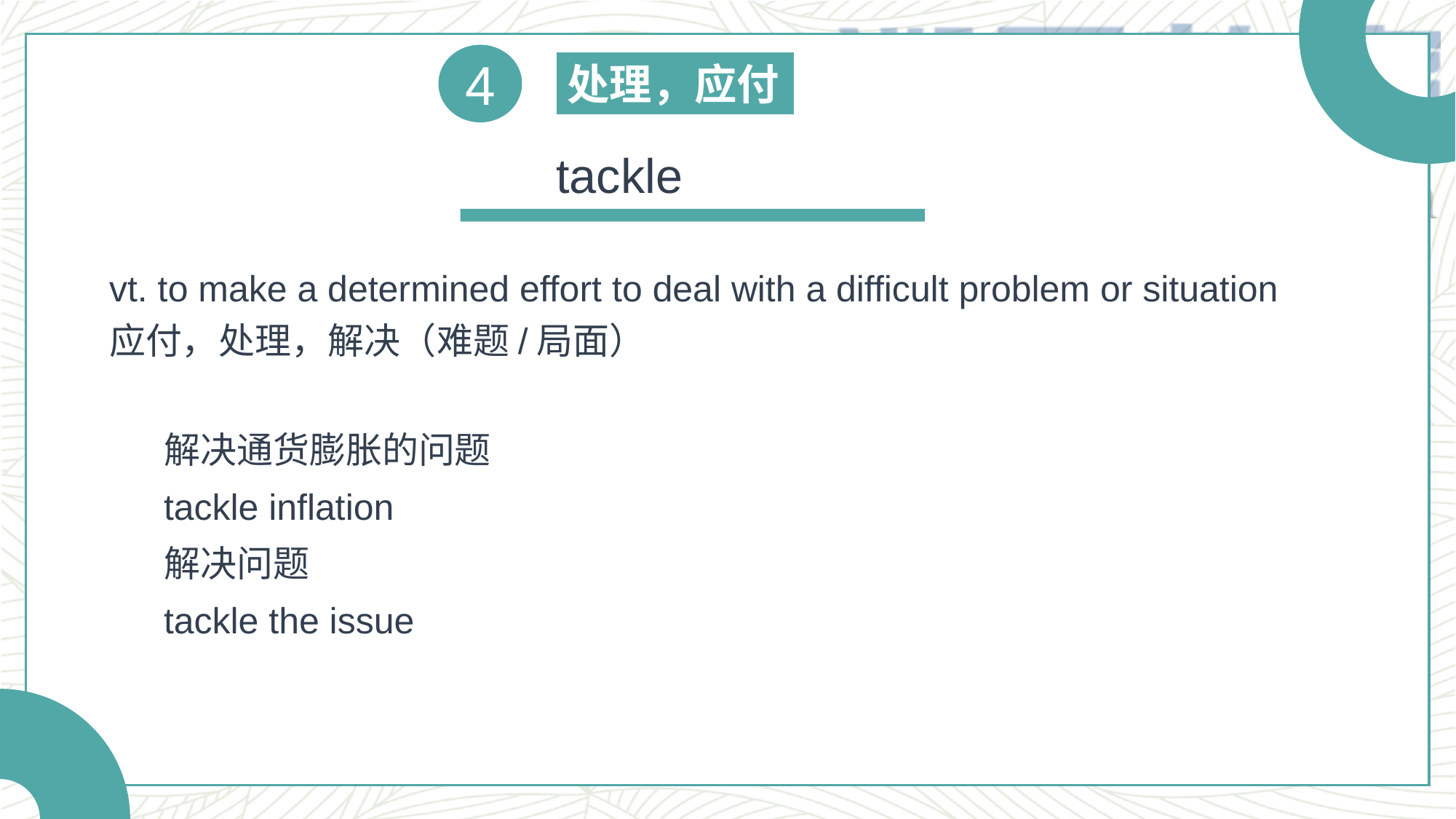

4
处理，应付
tackle

vt. to make a determined effort to deal with a difficult problem or situation
应付，处理，解决（难题/局面）

解决通货膨胀的问题
tackle inflation
解决问题
tackle the issue